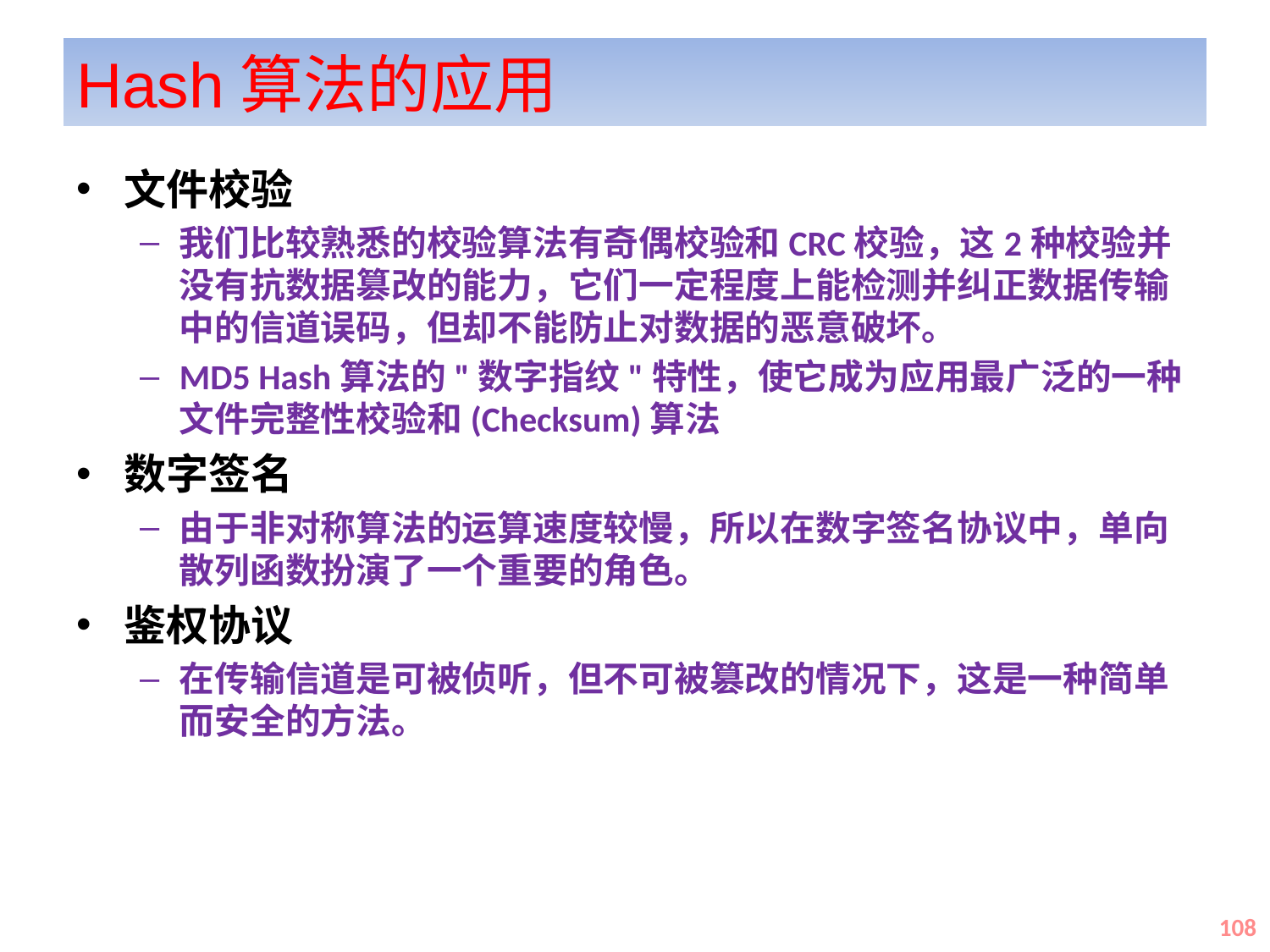

# Hash算法的应用
文件校验
我们比较熟悉的校验算法有奇偶校验和CRC校验，这2种校验并没有抗数据篡改的能力，它们一定程度上能检测并纠正数据传输中的信道误码，但却不能防止对数据的恶意破坏。
MD5 Hash算法的"数字指纹"特性，使它成为应用最广泛的一种文件完整性校验和(Checksum)算法
数字签名
由于非对称算法的运算速度较慢，所以在数字签名协议中，单向散列函数扮演了一个重要的角色。
鉴权协议
在传输信道是可被侦听，但不可被篡改的情况下，这是一种简单而安全的方法。

108